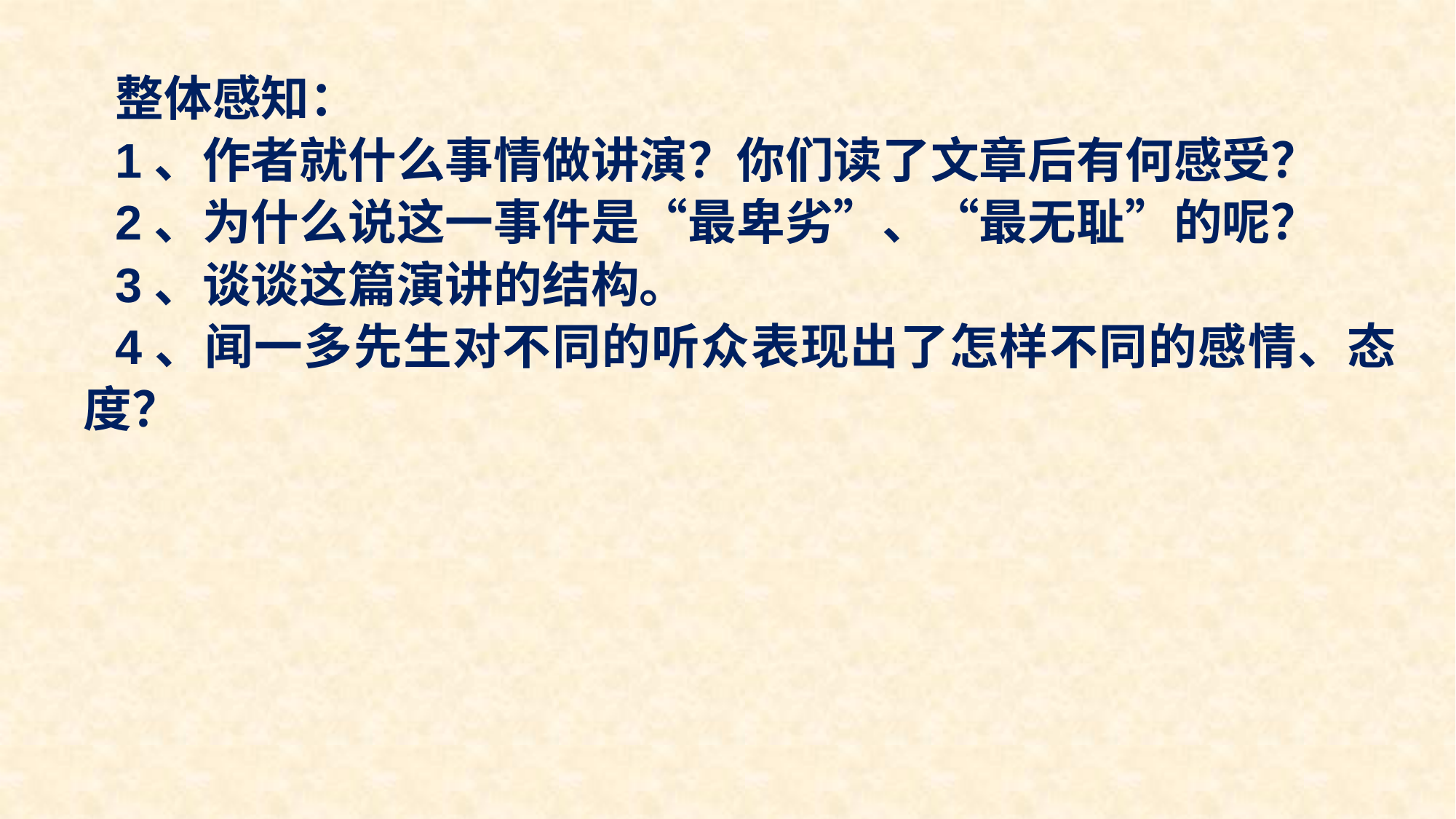

整体感知：
1、作者就什么事情做讲演？你们读了文章后有何感受？
2、为什么说这一事件是“最卑劣”、“最无耻”的呢？
3、谈谈这篇演讲的结构。
4、闻一多先生对不同的听众表现出了怎样不同的感情、态度？